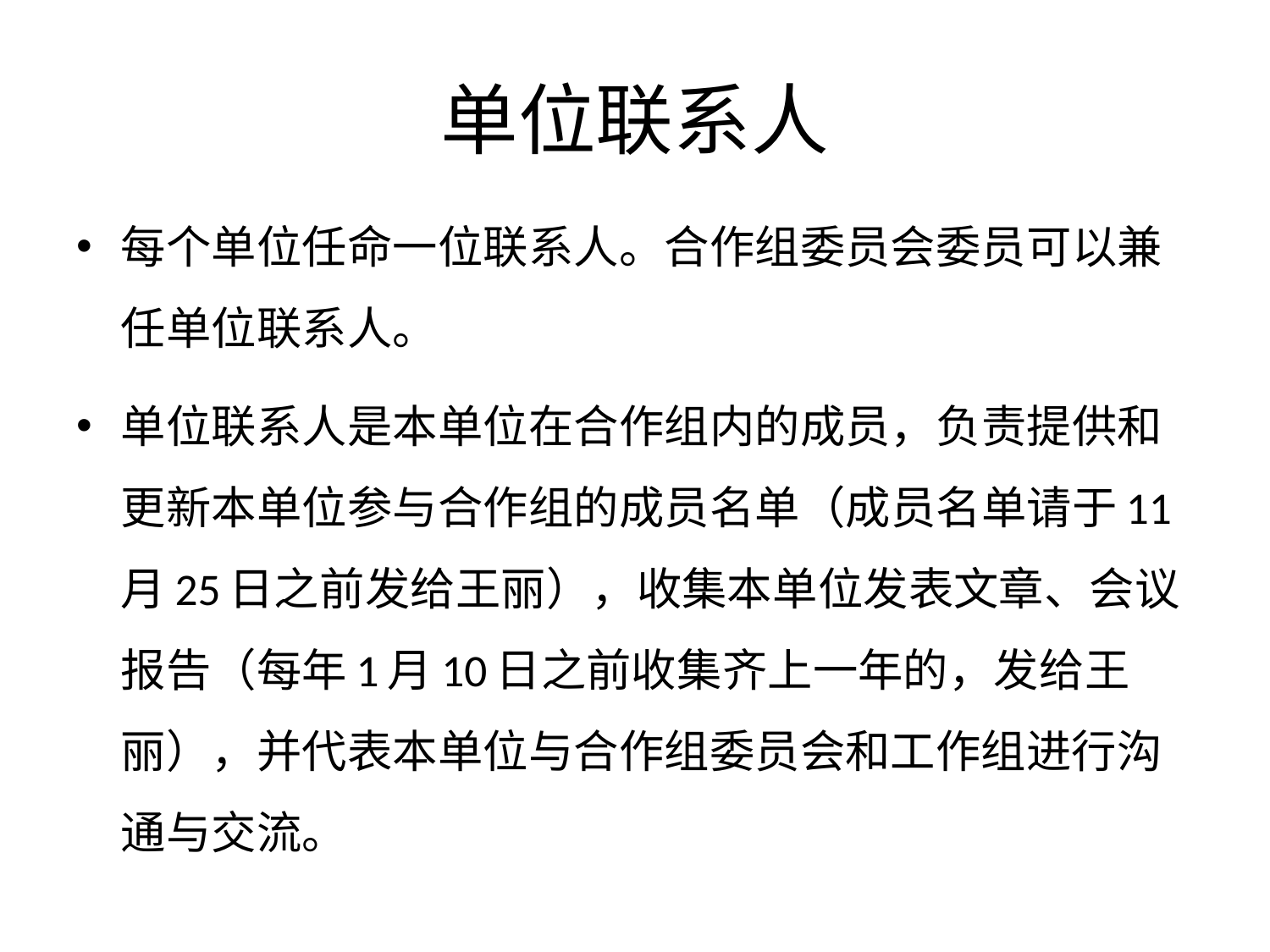

# 单位联系人
每个单位任命一位联系人。合作组委员会委员可以兼任单位联系人。
单位联系人是本单位在合作组内的成员，负责提供和更新本单位参与合作组的成员名单（成员名单请于11月25日之前发给王丽），收集本单位发表文章、会议报告（每年1月10日之前收集齐上一年的，发给王丽），并代表本单位与合作组委员会和工作组进行沟通与交流。

10